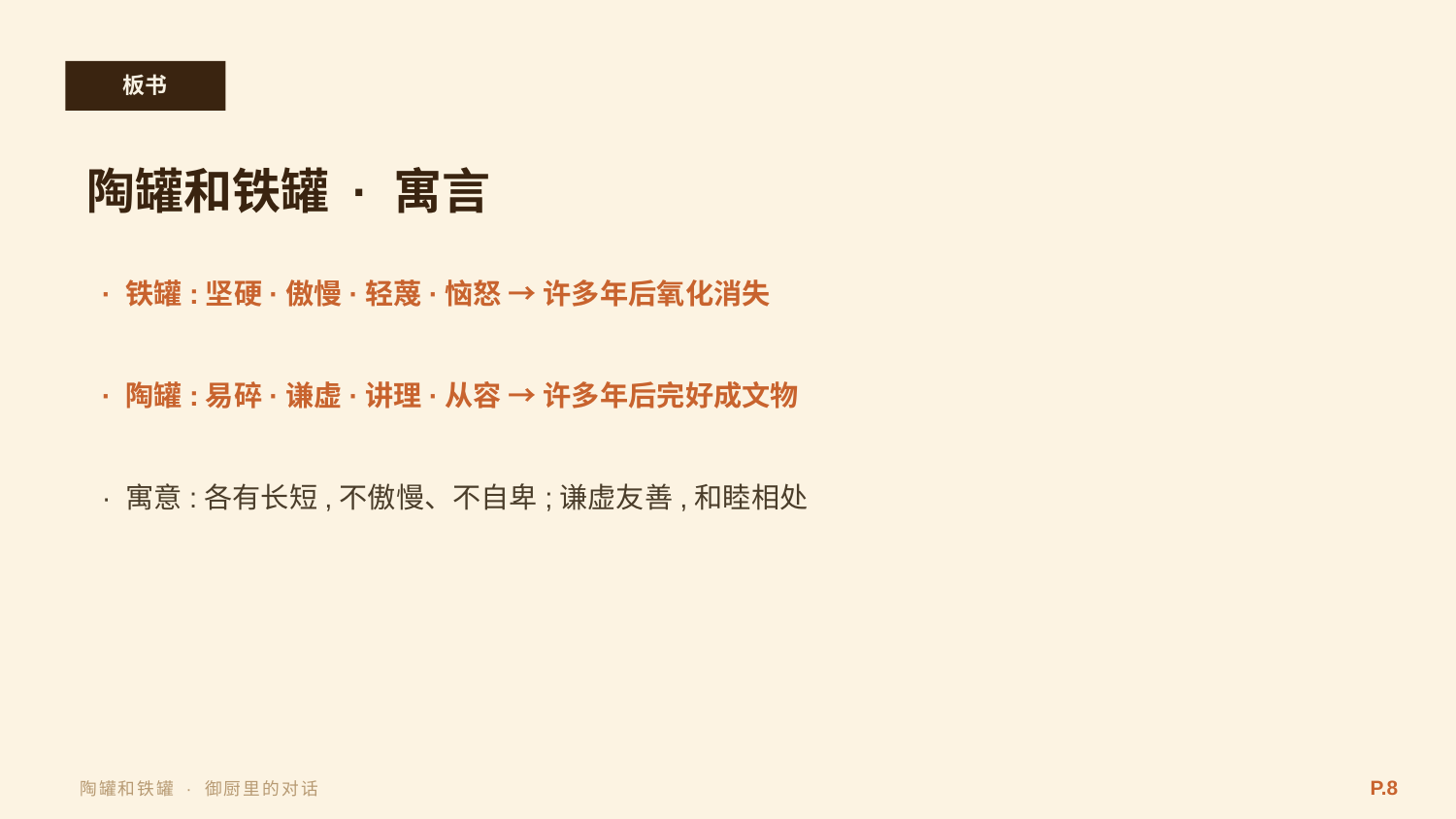

板书

陶罐和铁罐 · 寓言
· 铁罐:坚硬·傲慢·轻蔑·恼怒 → 许多年后氧化消失
· 陶罐:易碎·谦虚·讲理·从容 → 许多年后完好成文物
· 寓意:各有长短,不傲慢、不自卑;谦虚友善,和睦相处
P.8
陶罐和铁罐 · 御厨里的对话